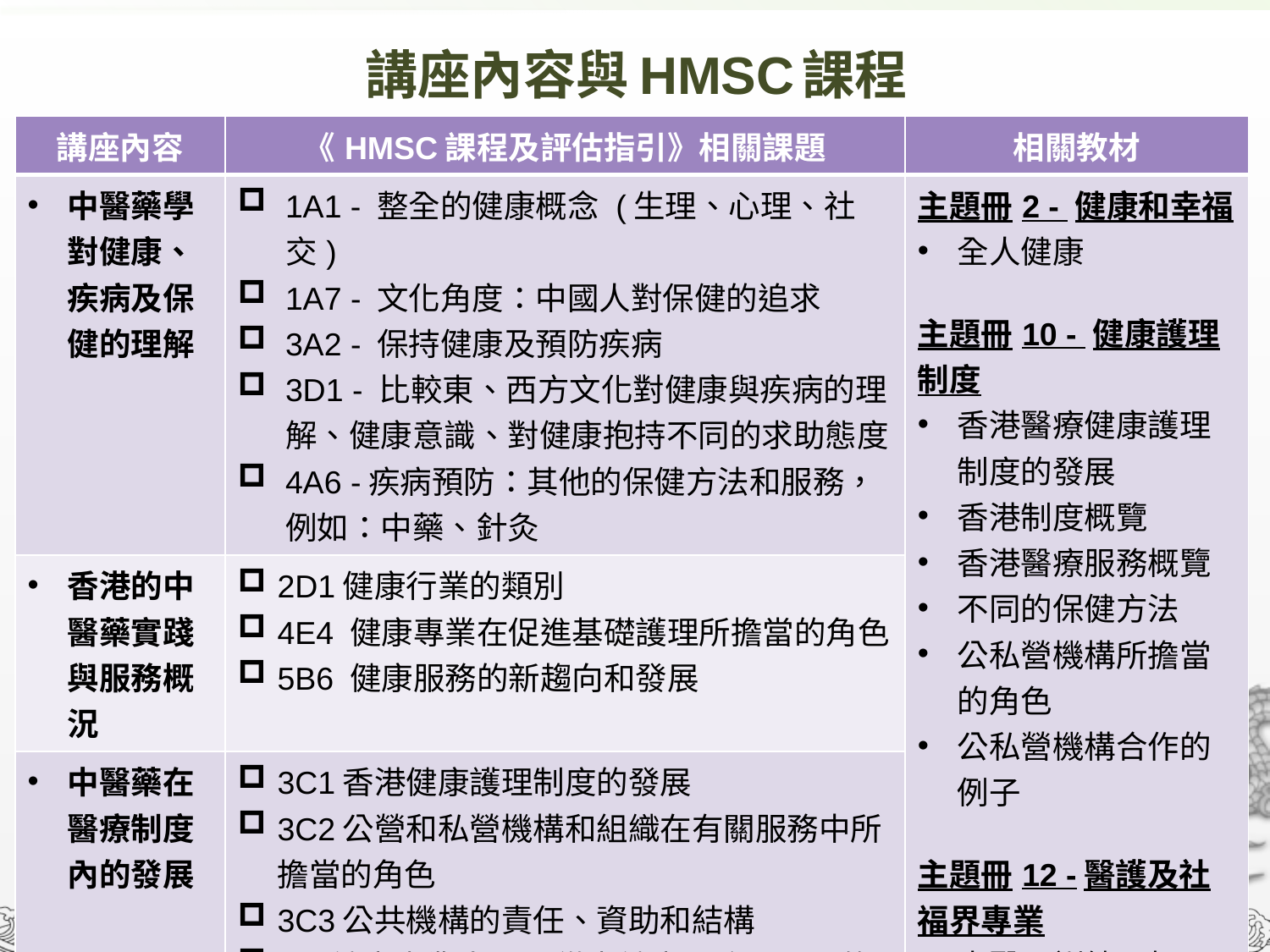

# 講座內容與HMSC課程
| 講座內容 | 《HMSC課程及評估指引》相關課題 | 相關教材 |
| --- | --- | --- |
| 中醫藥學對健康、疾病及保健的理解 | 1A1 - 整全的健康概念 (生理、心理、社交) 1A7 - 文化角度：中國人對保健的追求 3A2 - 保持健康及預防疾病 3D1 - 比較東、西方文化對健康與疾病的理解、健康意識、對健康抱持不同的求助態度 4A6 -疾病預防：其他的保健方法和服務，例如：中藥、針灸 | 主題冊2 - 健康和幸福 全人健康 主題冊10 - 健康護理制度 香港醫療健康護理制度的發展 香港制度概覽 香港醫療服務概覽 不同的保健方法 公私營機構所擔當的角色 公私營機構合作的例子 主題冊12 -醫護及社福界專業 中醫：訓練、相關條例、專業團體 |
| 香港的中醫藥實踐與服務概況 | 2D1健康行業的類別 4E4 健康專業在促進基礎護理所擔當的角色 5B6 健康服務的新趨向和發展 |  |
| 中醫藥在醫療制度內的發展 | 3C1香港健康護理制度的發展 3C2公營和私營機構和組織在有關服務中所擔當的角色 3C3公共機構的責任、資助和結構 5A 健康專業人員 -從事健康服務所需要的能力，認識合適的培訓途徑 5A2 醫療服務機構及場所：醫院、診所、健康中心 |  |